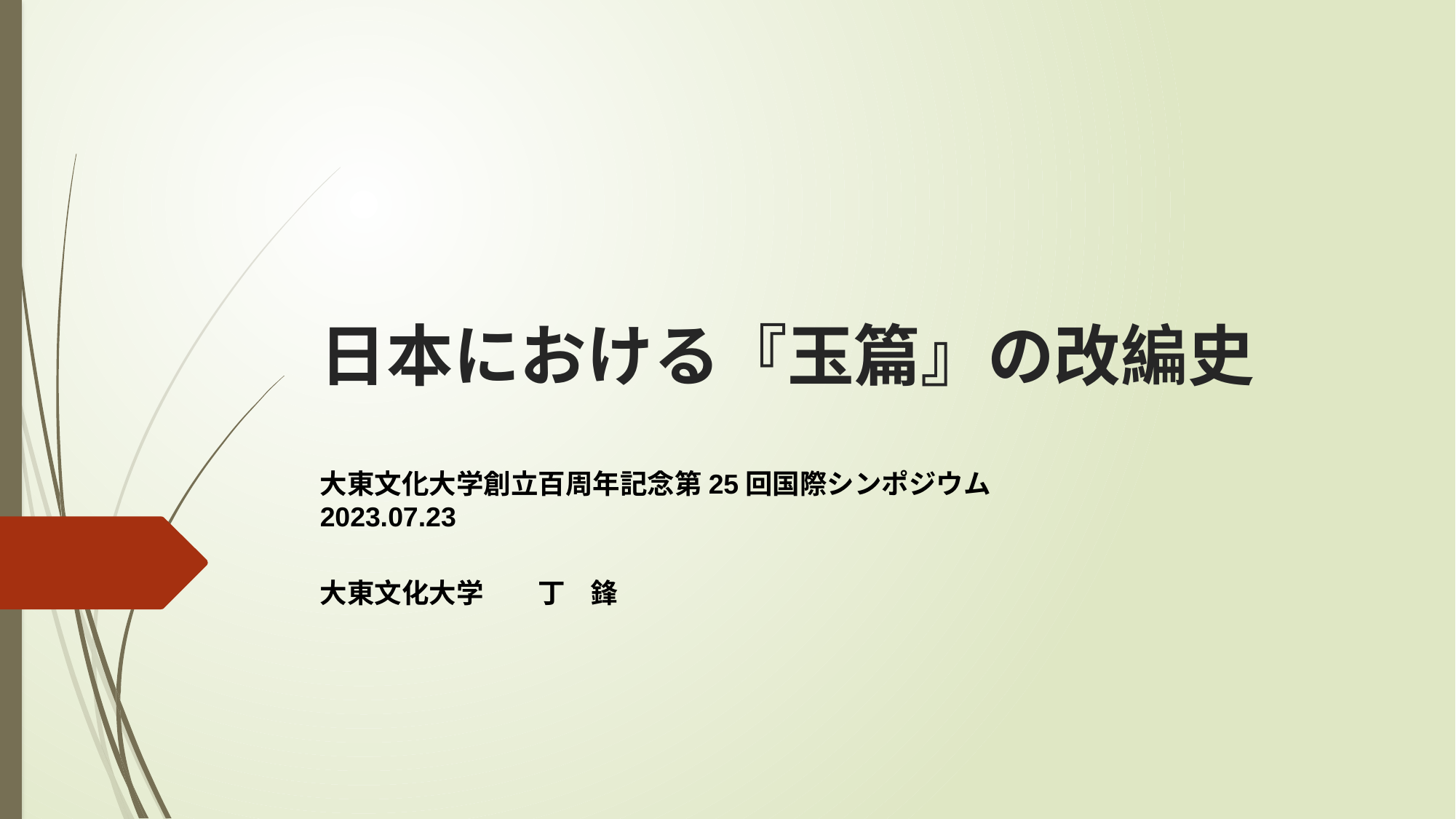

# 日本における『玉篇』の改編史 大東文化大学創立百周年記念第25回国際シンポジウム 2023.07.23
大東文化大学　　丁    鋒